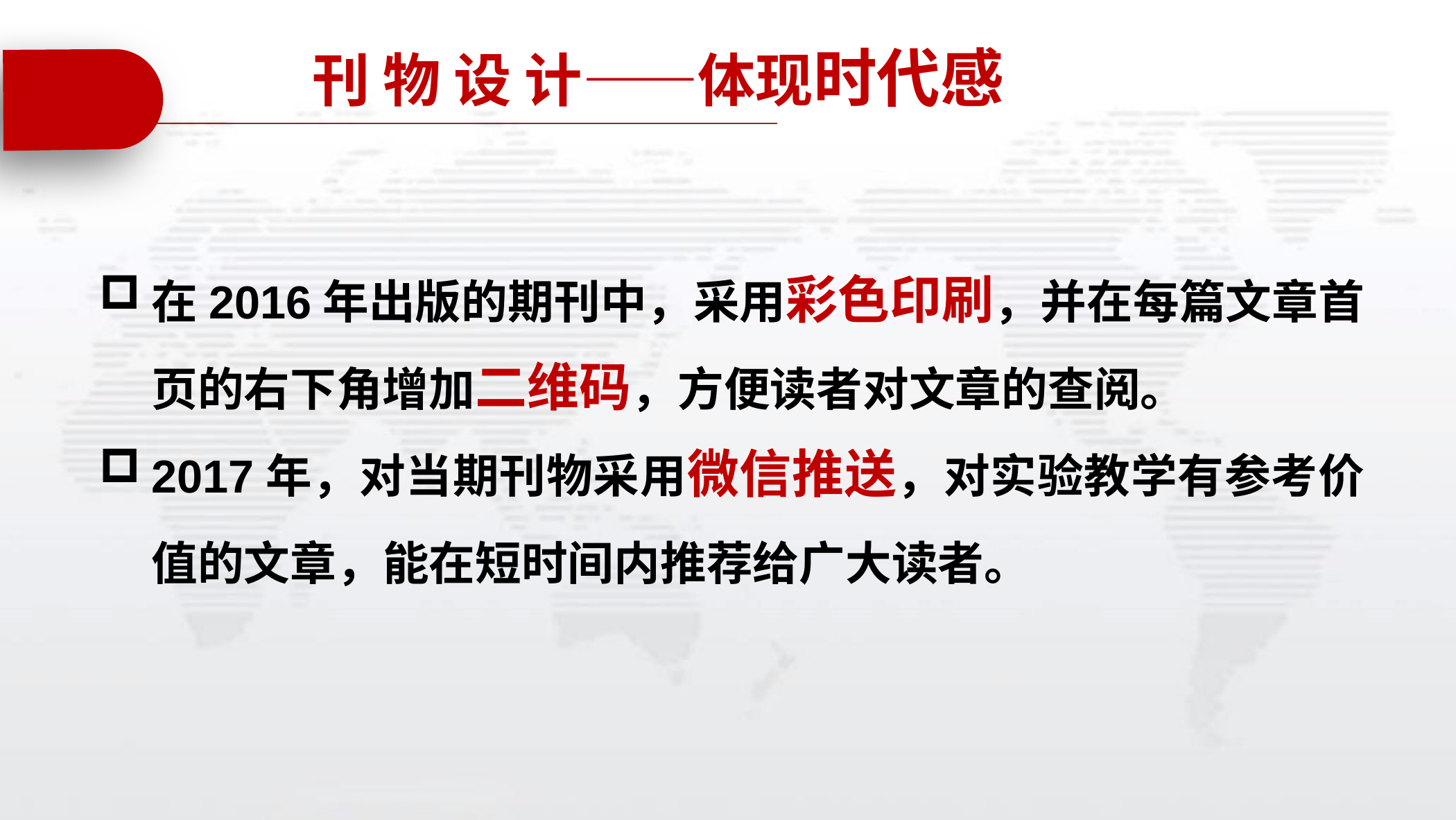

刊 物 设 计——体现时代感
在2016年出版的期刊中，采用彩色印刷，并在每篇文章首页的右下角增加二维码，方便读者对文章的查阅。
2017年，对当期刊物采用微信推送，对实验教学有参考价值的文章，能在短时间内推荐给广大读者。